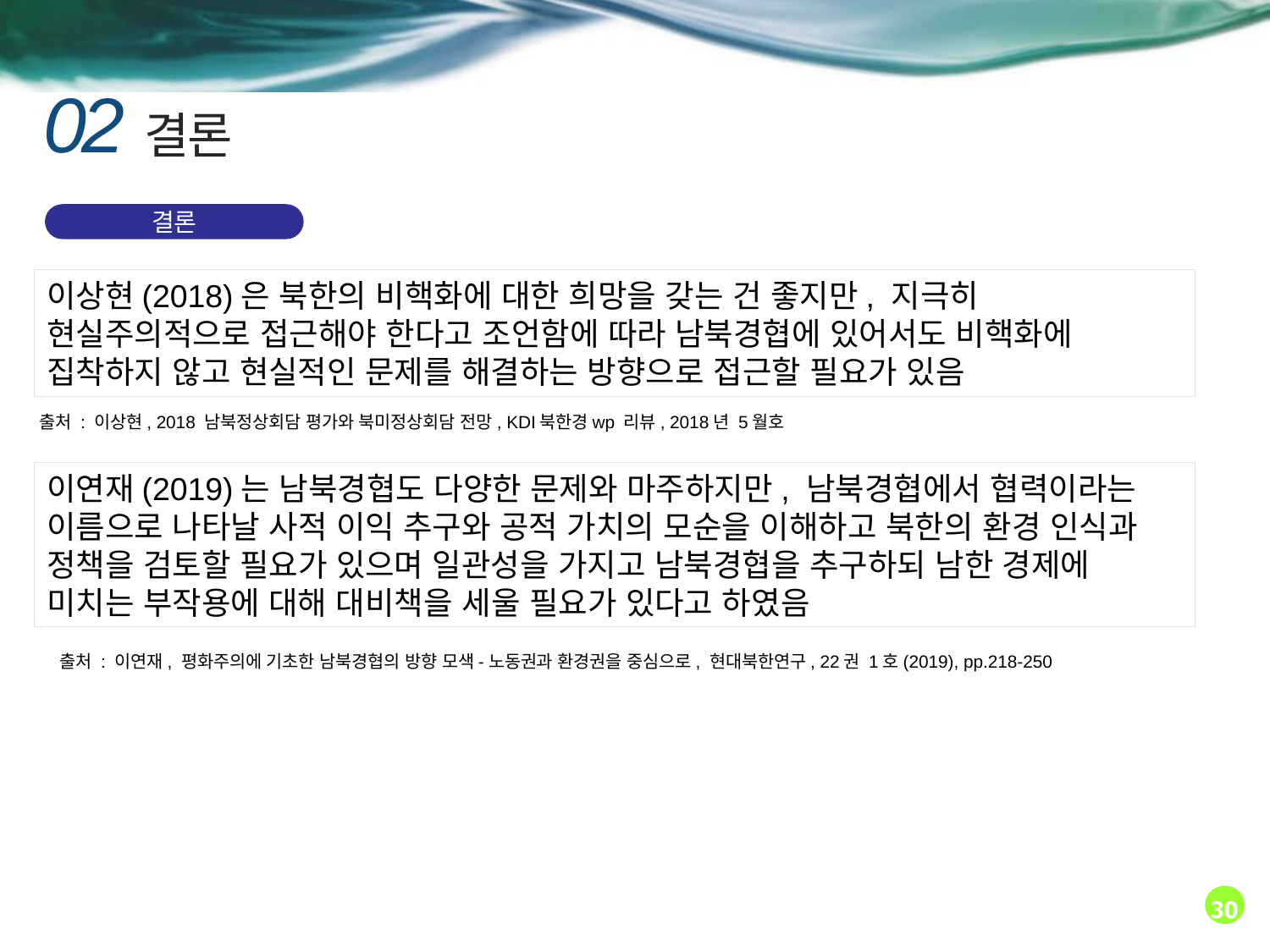

02
결론
결론
이상현(2018)은 북한의 비핵화에 대한 희망을 갖는 건 좋지만, 지극히 현실주의적으로 접근해야 한다고 조언함에 따라 남북경협에 있어서도 비핵화에 집착하지 않고 현실적인 문제를 해결하는 방향으로 접근할 필요가 있음
출처 : 이상현, 2018 남북정상회담 평가와 북미정상회담 전망, KDI북한경wp 리뷰, 2018년 5월호
이연재(2019)는 남북경협도 다양한 문제와 마주하지만, 남북경협에서 협력이라는 이름으로 나타날 사적 이익 추구와 공적 가치의 모순을 이해하고 북한의 환경 인식과 정책을 검토할 필요가 있으며 일관성을 가지고 남북경협을 추구하되 남한 경제에 미치는 부작용에 대해 대비책을 세울 필요가 있다고 하였음
출처 : 이연재, 평화주의에 기초한 남북경협의 방향 모색-노동권과 환경권을 중심으로, 현대북한연구, 22권 1호(2019), pp.218-250
30